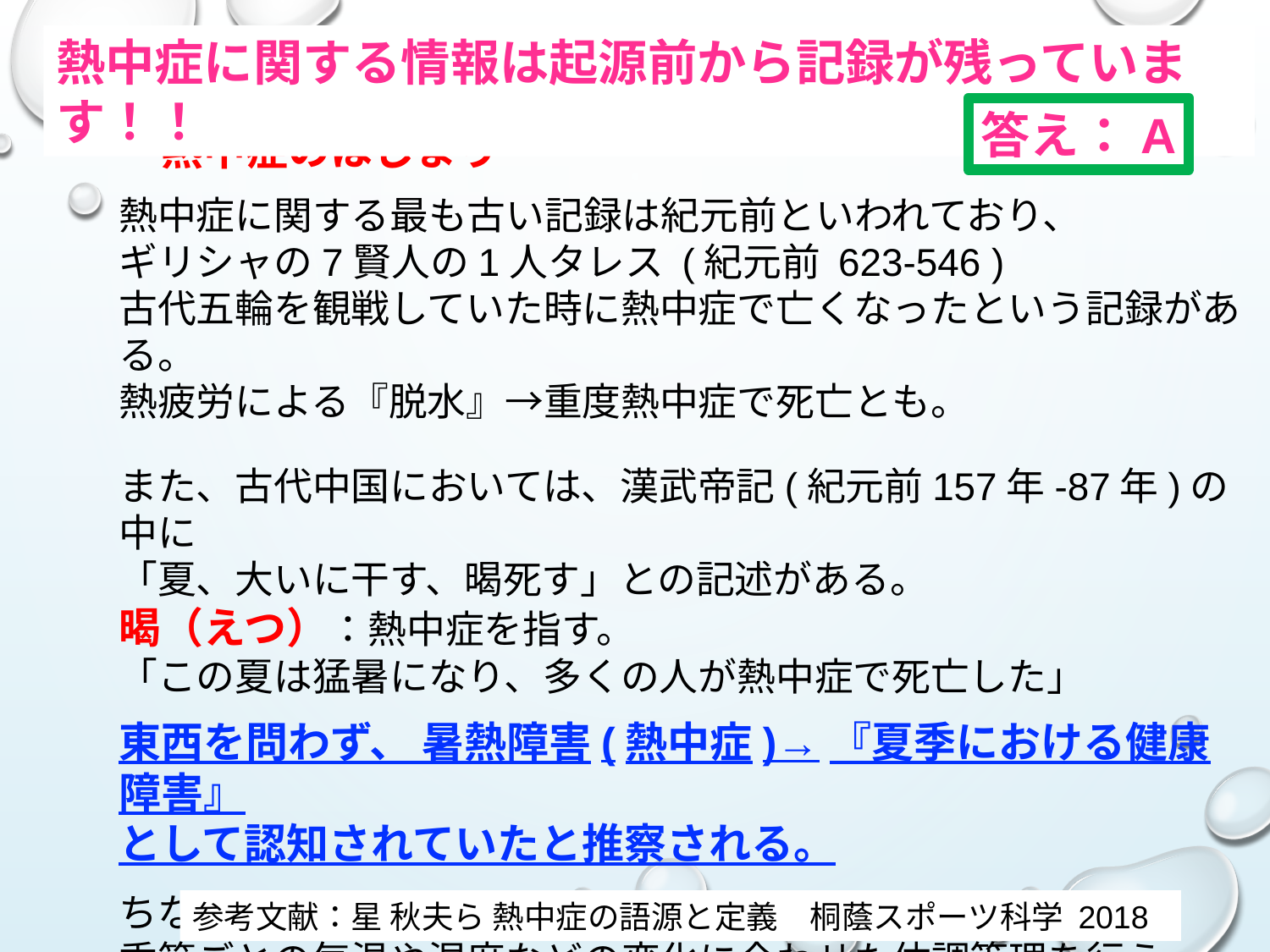

熱中症に関する情報は起源前から記録が残っています！！
答え：A
〜熱中症のはじまり〜

熱中症に関する最も古い記録は紀元前といわれており、
ギリシャの7賢人の1人タレス (紀元前 623-546 )
古代五輪を観戦していた時に熱中症で亡くなったという記録がある。
熱疲労による『脱水』→重度熱中症で死亡とも。

また、古代中国においては、漢武帝記(紀元前157年-87年)の中に
「夏、大いに干す、暍死す」との記述がある。
暍（えつ）：熱中症を指す。
「この夏は猛暑になり、多くの人が熱中症で死亡した」

東西を問わず、 暑熱障害(熱中症)→『夏季における健康障害』
として認知されていたと推察される。

ちなみに日本では江戸時代の貝原益軒は「養生訓」で、
季節ごとの気温や湿度などの変化に合わせた体調管理を行う
→健康な身体での長寿が得られる記載が残っている。
参考文献：星 秋夫ら 熱中症の語源と定義　桐蔭スポーツ科学 2018